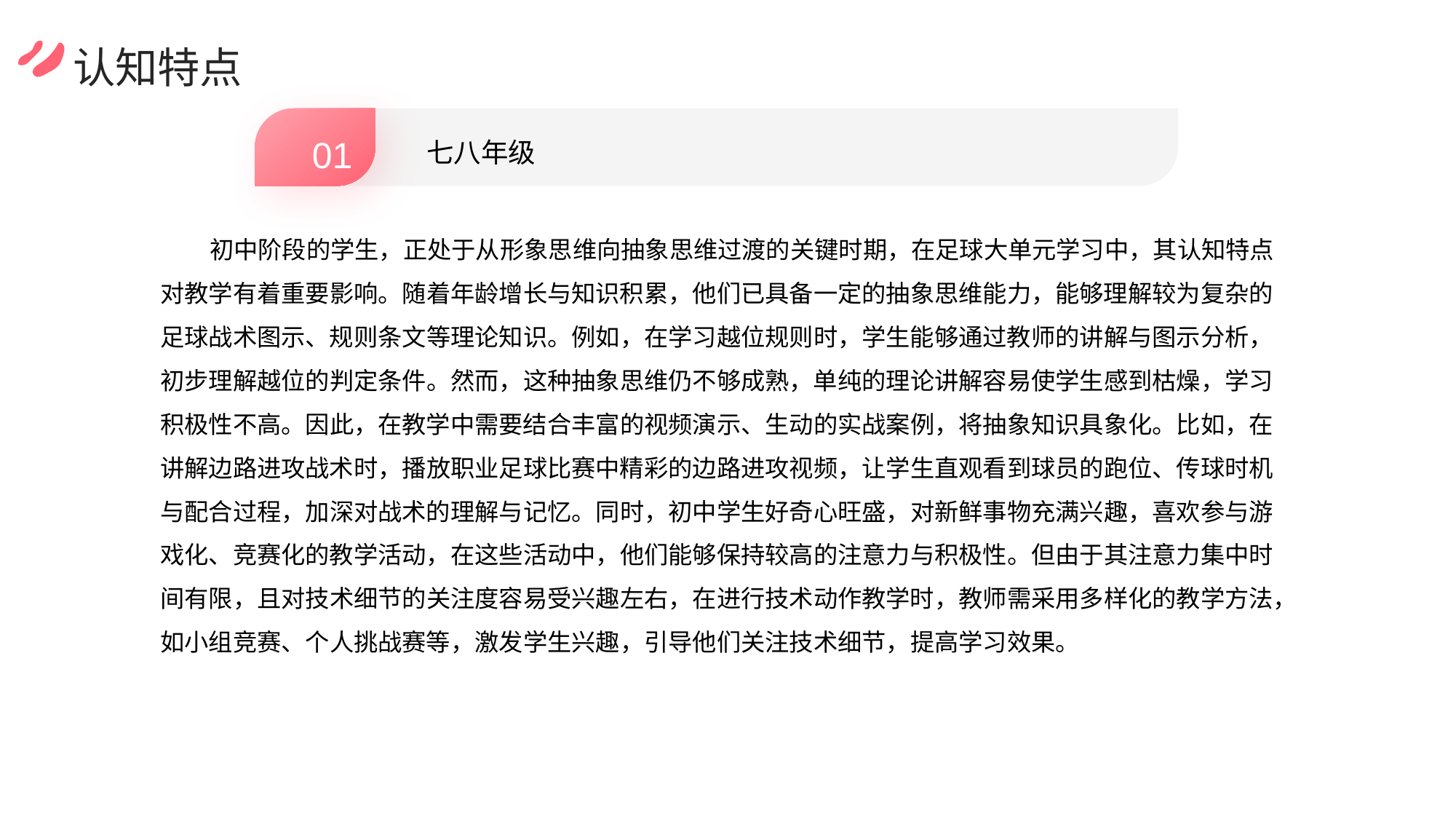

认知特点

七八年级
01
        初中阶段的学生，正处于从形象思维向抽象思维过渡的关键时期，在足球大单元学习中，其认知特点对教学有着重要影响。随着年龄增长与知识积累，他们已具备一定的抽象思维能力，能够理解较为复杂的足球战术图示、规则条文等理论知识。例如，在学习越位规则时，学生能够通过教师的讲解与图示分析，初步理解越位的判定条件。然而，这种抽象思维仍不够成熟，单纯的理论讲解容易使学生感到枯燥，学习积极性不高。因此，在教学中需要结合丰富的视频演示、生动的实战案例，将抽象知识具象化。比如，在讲解边路进攻战术时，播放职业足球比赛中精彩的边路进攻视频，让学生直观看到球员的跑位、传球时机与配合过程，加深对战术的理解与记忆。同时，初中学生好奇心旺盛，对新鲜事物充满兴趣，喜欢参与游戏化、竞赛化的教学活动，在这些活动中，他们能够保持较高的注意力与积极性。但由于其注意力集中时间有限，且对技术细节的关注度容易受兴趣左右，在进行技术动作教学时，教师需采用多样化的教学方法，如小组竞赛、个人挑战赛等，激发学生兴趣，引导他们关注技术细节，提高学习效果。